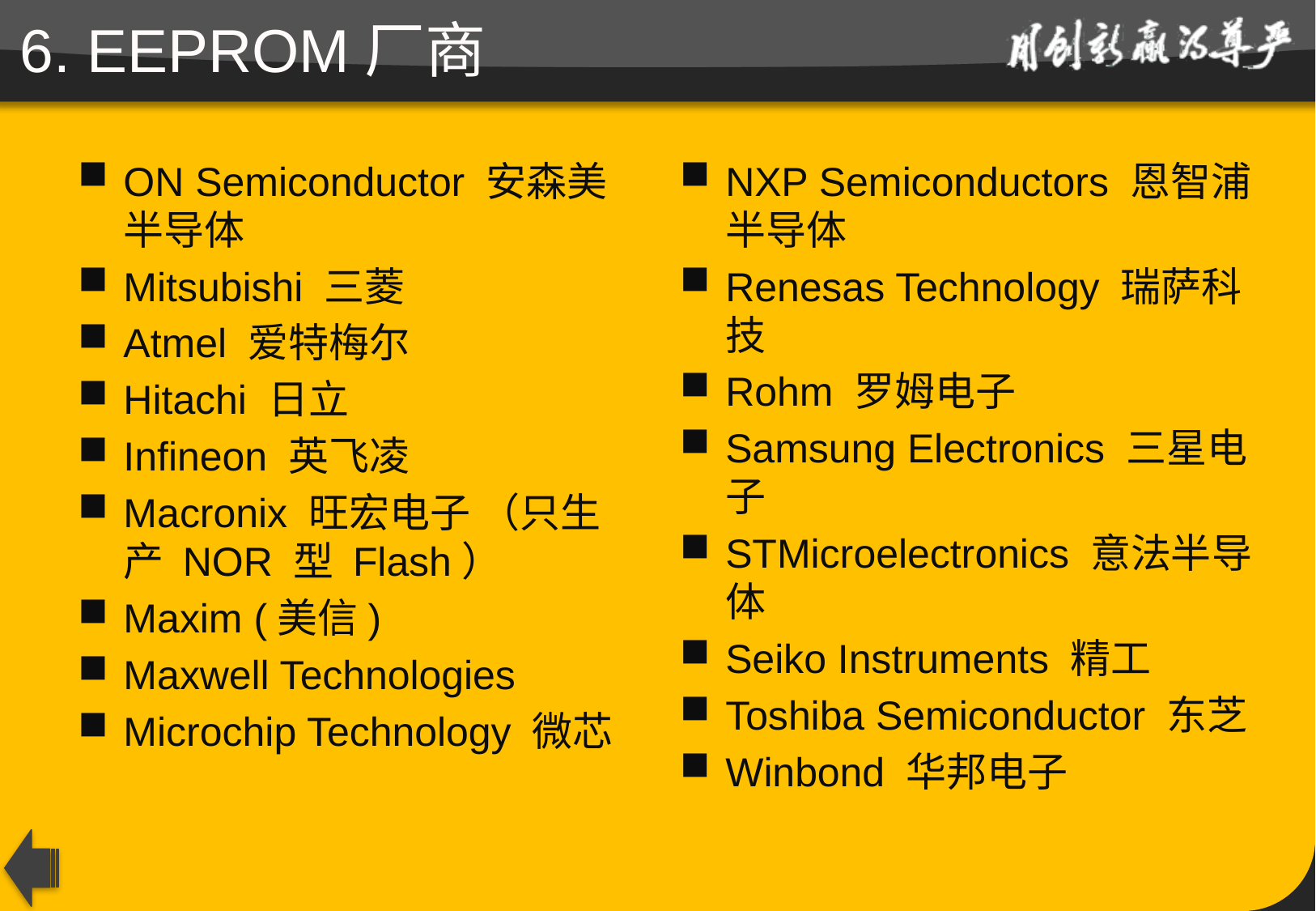

# 6. EEPROM厂商
ON Semiconductor 安森美半导体
Mitsubishi 三菱
Atmel 爱特梅尔
Hitachi 日立
Infineon 英飞凌
Macronix 旺宏电子 （只生产 NOR 型 Flash）
Maxim (美信)
Maxwell Technologies
Microchip Technology 微芯

NXP Semiconductors 恩智浦半导体
Renesas Technology 瑞萨科技
Rohm 罗姆电子
Samsung Electronics 三星电子
STMicroelectronics 意法半导体
Seiko Instruments 精工
Toshiba Semiconductor 东芝
Winbond 华邦电子